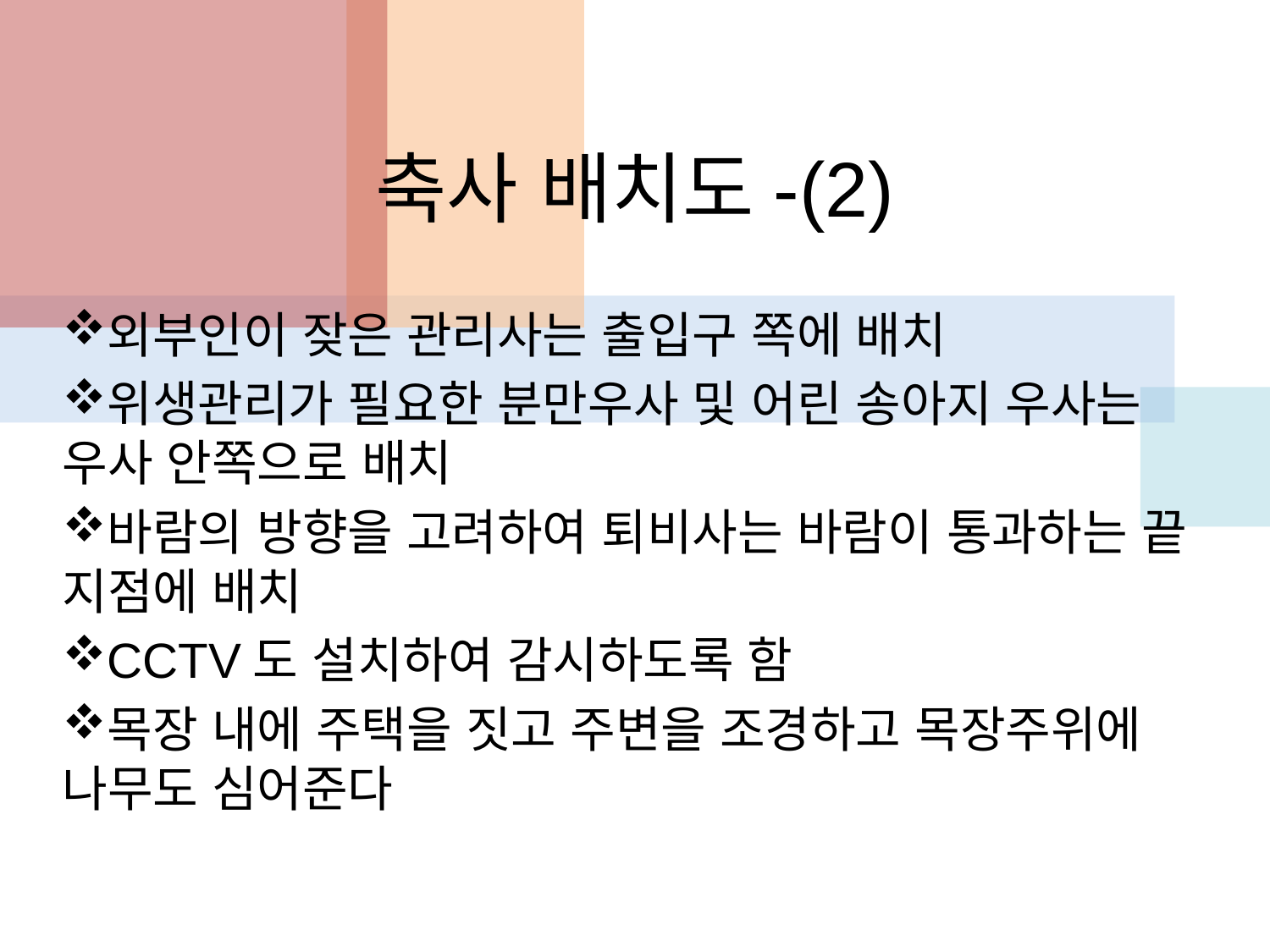

# 축사 배치도-(2)
외부인이 잦은 관리사는 출입구 쪽에 배치
위생관리가 필요한 분만우사 및 어린 송아지 우사는 우사 안쪽으로 배치
바람의 방향을 고려하여 퇴비사는 바람이 통과하는 끝 지점에 배치
CCTV도 설치하여 감시하도록 함
목장 내에 주택을 짓고 주변을 조경하고 목장주위에 나무도 심어준다